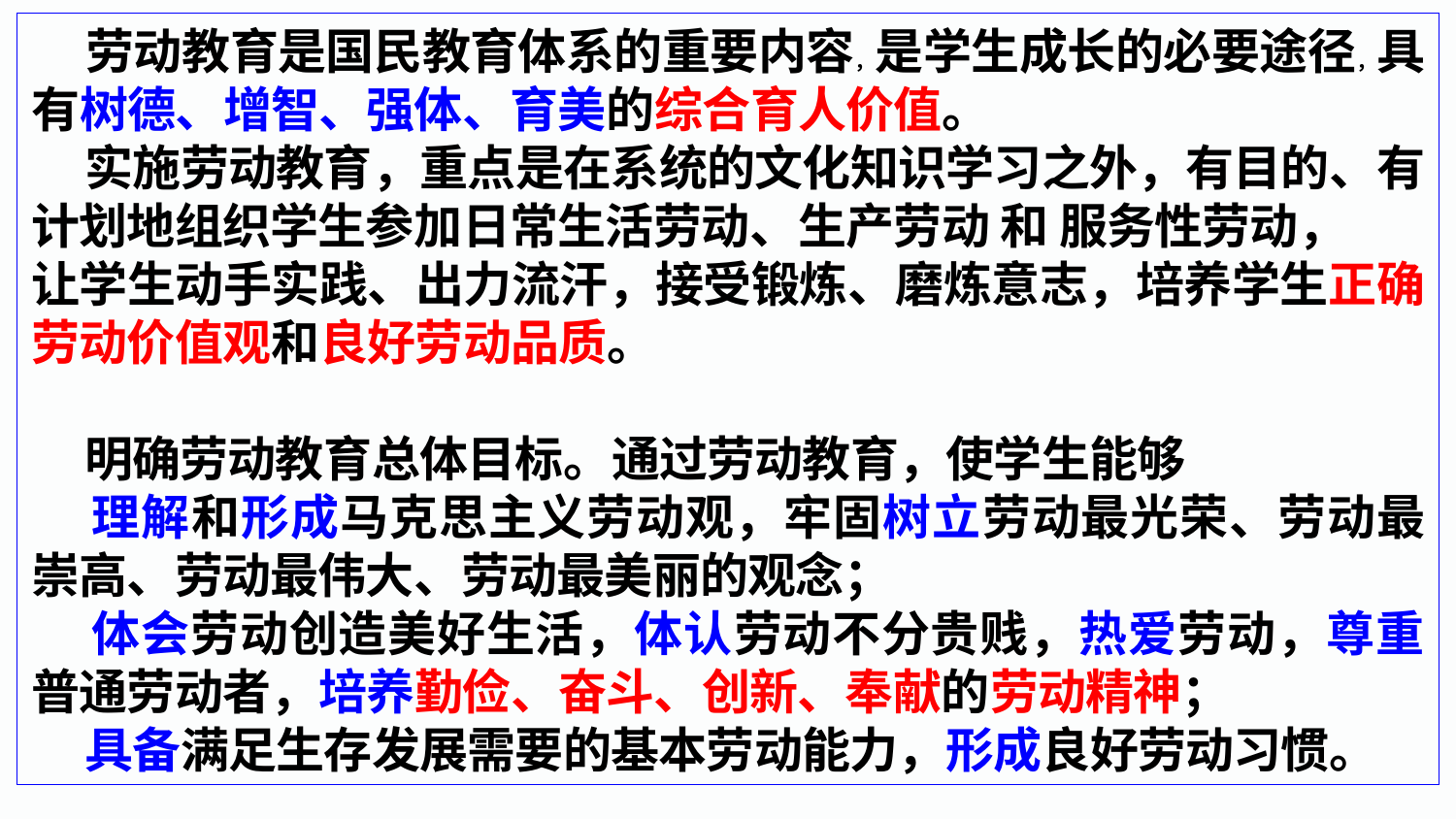

劳动教育是国民教育体系的重要内容，是学生成长的必要途径，具有树德、增智、强体、育美的综合育人价值。
    实施劳动教育，重点是在系统的文化知识学习之外，有目的、有计划地组织学生参加日常生活劳动、生产劳动 和 服务性劳动，
让学生动手实践、出力流汗，接受锻炼、磨炼意志，培养学生正确劳动价值观和良好劳动品质。

    明确劳动教育总体目标。通过劳动教育，使学生能够
    理解和形成马克思主义劳动观，牢固树立劳动最光荣、劳动最崇高、劳动最伟大、劳动最美丽的观念；
    体会劳动创造美好生活，体认劳动不分贵贱，热爱劳动，尊重普通劳动者，培养勤俭、奋斗、创新、奉献的劳动精神；
    具备满足生存发展需要的基本劳动能力，形成良好劳动习惯。